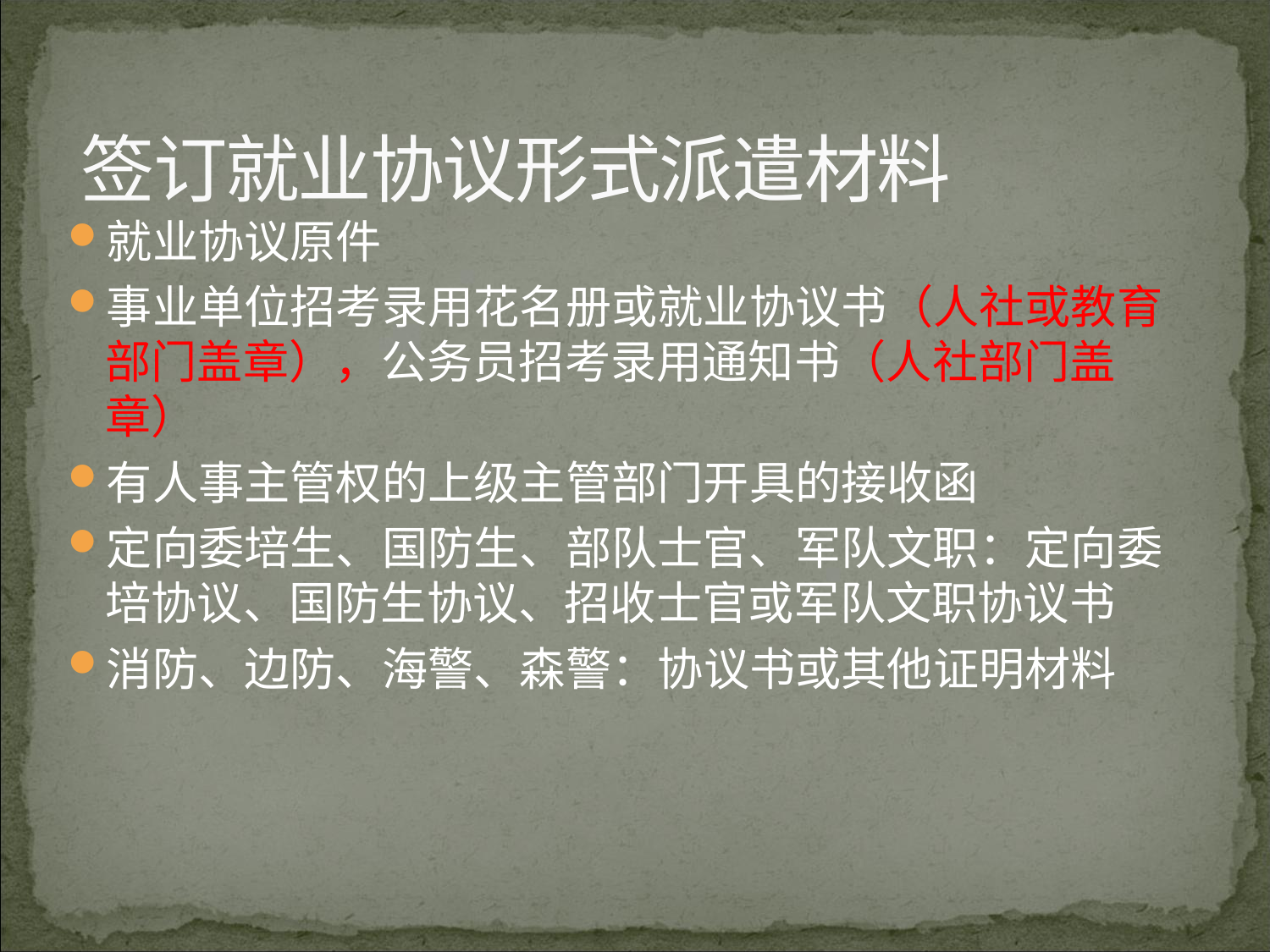

签订就业协议形式派遣材料
就业协议原件
事业单位招考录用花名册或就业协议书（人社或教育部门盖章），公务员招考录用通知书（人社部门盖章）
有人事主管权的上级主管部门开具的接收函
定向委培生、国防生、部队士官、军队文职：定向委培协议、国防生协议、招收士官或军队文职协议书
消防、边防、海警、森警：协议书或其他证明材料